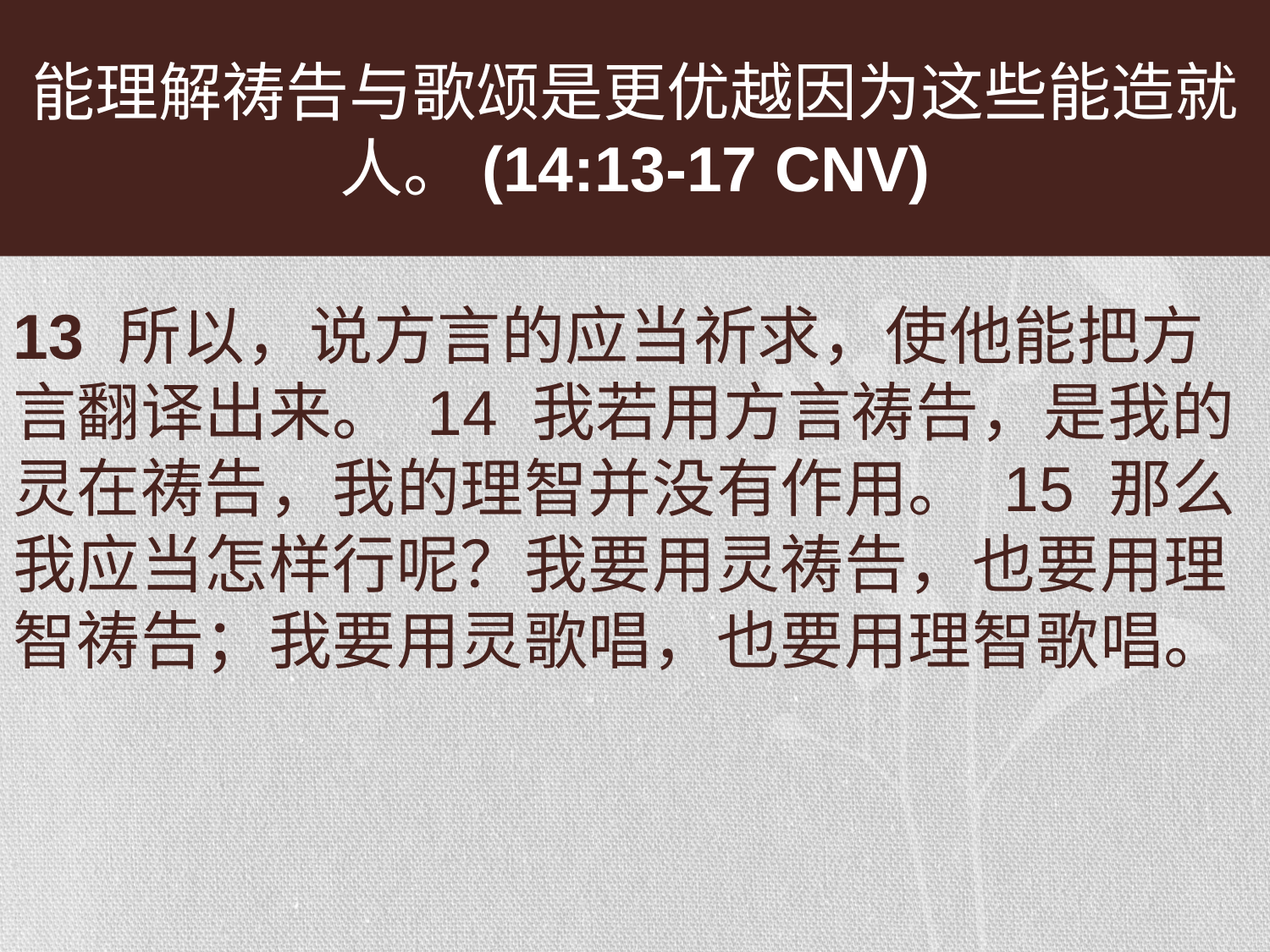

# 能理解祷告与歌颂是更优越因为这些能造就人。(14:13-17 CNV)
13 所以，说方言的应当祈求，使他能把方言翻译出来。 14 我若用方言祷告，是我的灵在祷告，我的理智并没有作用。 15 那么我应当怎样行呢？我要用灵祷告，也要用理智祷告；我要用灵歌唱，也要用理智歌唱。